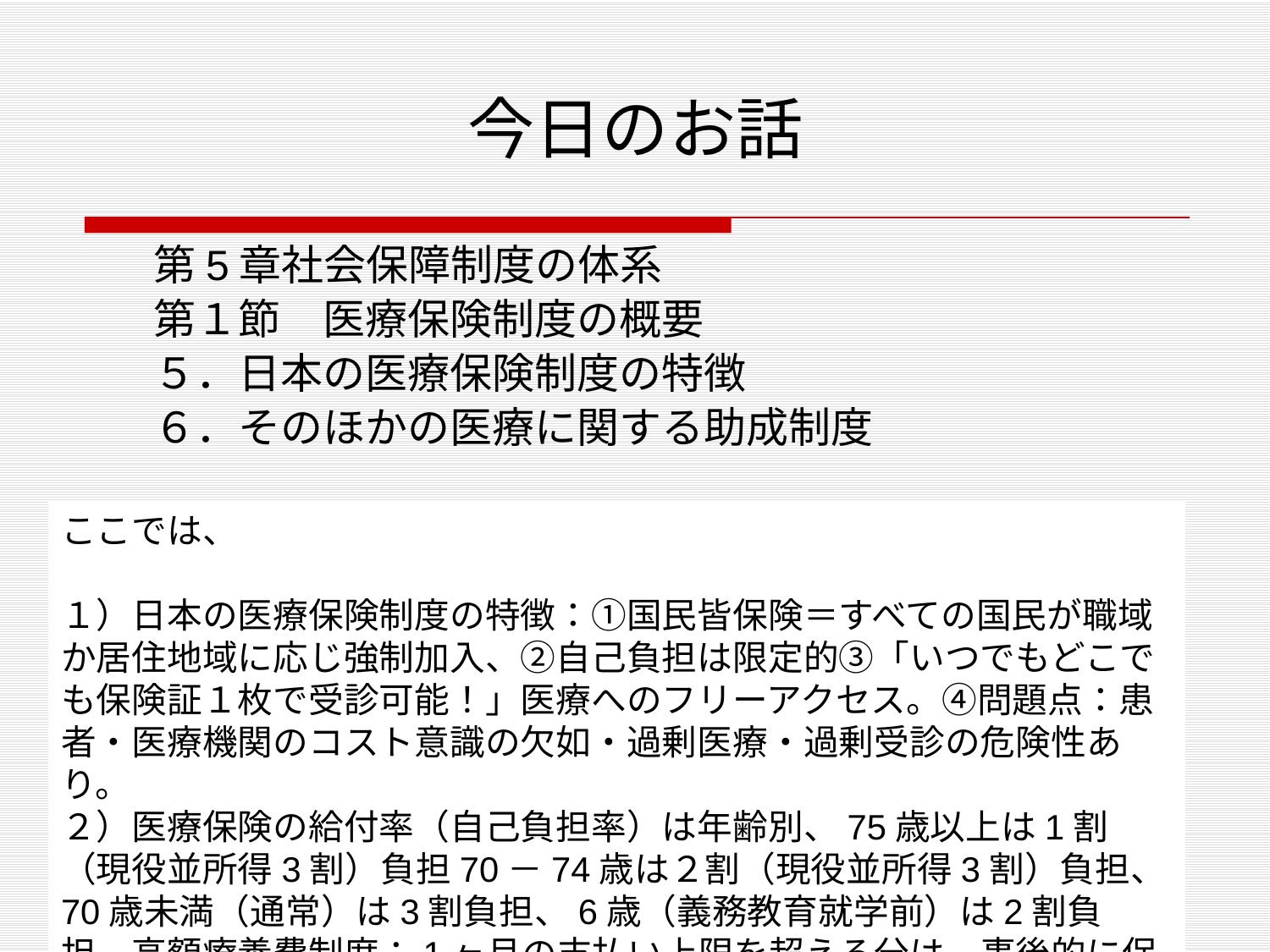

# 今日のお話
第5章社会保障制度の体系
第１節　医療保険制度の概要
５．日本の医療保険制度の特徴
６．そのほかの医療に関する助成制度

ここでは、

１）日本の医療保険制度の特徴：①国民皆保険＝すべての国民が職域か居住地域に応じ強制加入、②自己負担は限定的③「いつでもどこでも保険証１枚で受診可能！」医療へのフリーアクセス。④問題点：患者・医療機関のコスト意識の欠如・過剰医療・過剰受診の危険性あり。
２）医療保険の給付率（自己負担率）は年齢別、75歳以上は1割（現役並所得3割）負担70－74歳は２割（現役並所得3割）負担、70歳未満（通常）は3割負担、6歳（義務教育就学前）は2割負担。高額療養費制度：1ヶ月の支払い上限を超える分は、事後的に保険者から償還払いあり。
３）公費医療：生活保護、精神保健福祉法による措置入院、原爆被害者援護法による認定疾病医療、児童福祉法による医療給付、感染症予防に対する医療給付などがある。
2